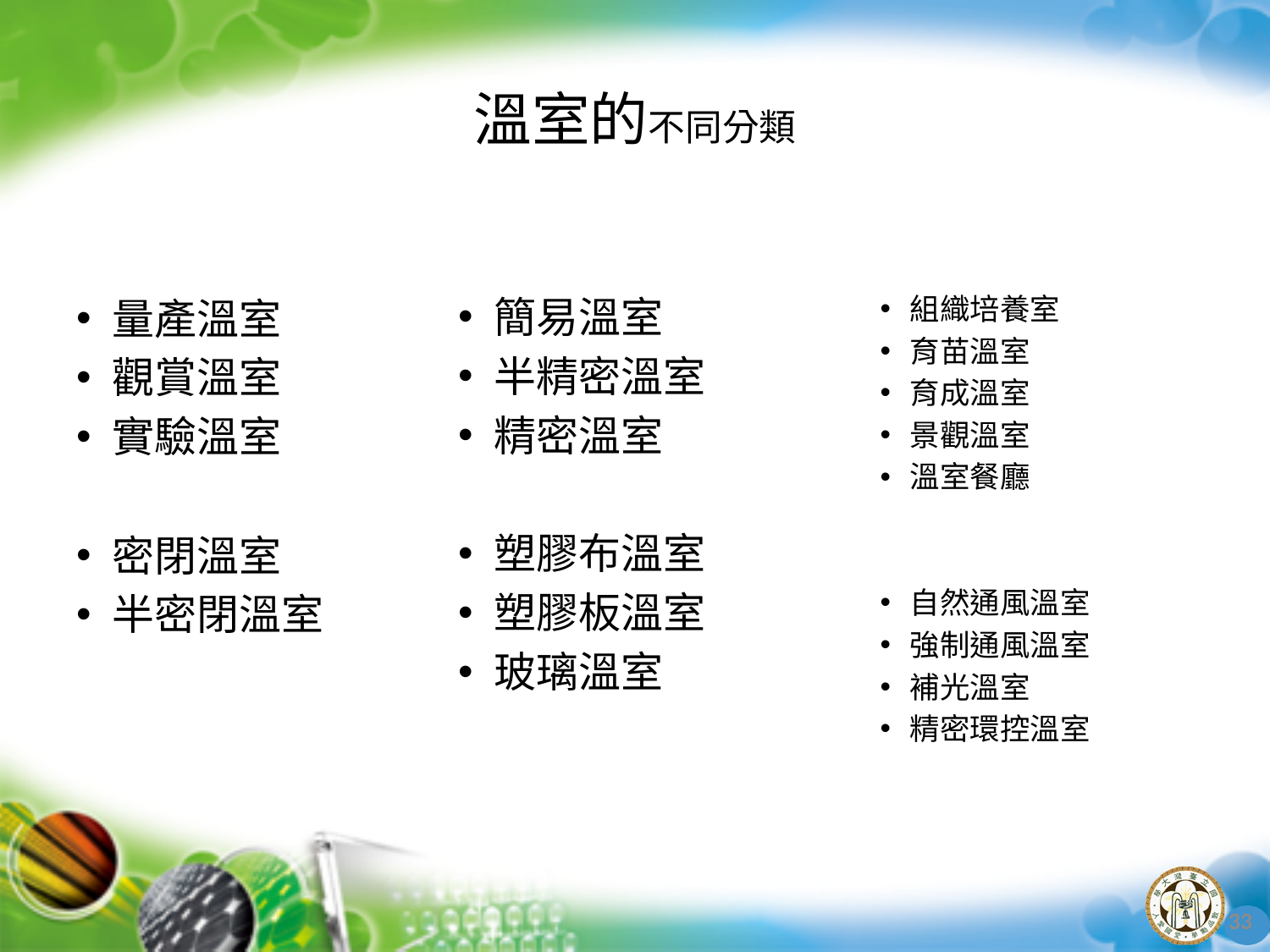

# 溫室的不同分類
量產溫室
觀賞溫室
實驗溫室

密閉溫室
半密閉溫室
簡易溫室
半精密溫室
精密溫室

塑膠布溫室
塑膠板溫室
玻璃溫室

組織培養室
育苗溫室
育成溫室
景觀溫室
溫室餐廳

自然通風溫室
強制通風溫室
補光溫室
精密環控溫室

33